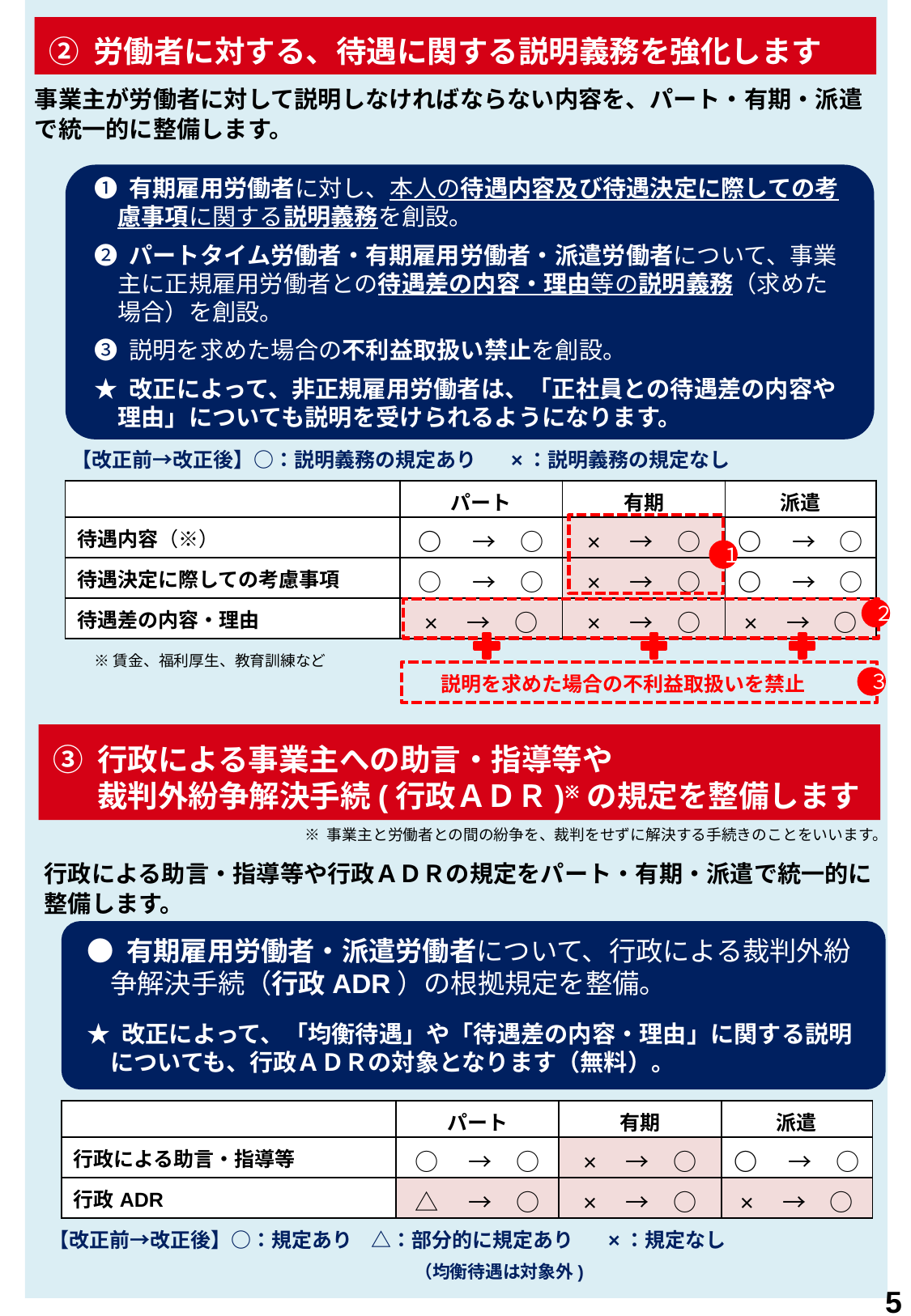

② 労働者に対する、待遇に関する説明義務を強化します

事業主が労働者に対して説明しなければならない内容を、パート・有期・派遣で統一的に整備します。
➊ 有期雇用労働者に対し、本人の待遇内容及び待遇決定に際しての考慮事項に関する説明義務を創設。
➋ パートタイム労働者・有期雇用労働者・派遣労働者について、事業主に正規雇用労働者との待遇差の内容・理由等の説明義務（求めた場合）を創設。
➌ 説明を求めた場合の不利益取扱い禁止を創設。
★ 改正によって、非正規雇用労働者は、「正社員との待遇差の内容や理由」についても説明を受けられるようになります。
　【改正前→改正後】○：説明義務の規定あり 　 ×：説明義務の規定なし
|  | パート | 有期 | 派遣 |
| --- | --- | --- | --- |
| 待遇内容（※） | ○　→　○ | ×　→　○ | ○　→　○ |
| 待遇決定に際しての考慮事項 | ○　→　○ | ×　→　○ | ○　→　○ |
| 待遇差の内容・理由 | ×　→　○ | ×　→　○ | ×　→　○ |

１
２

※賃金、福利厚生、教育訓練など

　説明を求めた場合の不利益取扱いを禁止
３
③ 行政による事業主への助言・指導等や
 　裁判外紛争解決手続(行政ＡＤＲ)※の規定を整備します
※ 事業主と労働者との間の紛争を、裁判をせずに解決する手続きのことをいいます。
行政による助言・指導等や行政ＡＤＲの規定をパート・有期・派遣で統一的に
整備します。
● 有期雇用労働者・派遣労働者について、行政による裁判外紛争解決手続（行政ADR）の根拠規定を整備。
★ 改正によって、「均衡待遇」や「待遇差の内容・理由」に関する説明についても、行政ＡＤＲの対象となります（無料）。
|  | パート | 有期 | 派遣 |
| --- | --- | --- | --- |
| 行政による助言・指導等 | ○　→　○ | ×　→　○ | ○　→　○ |
| 行政ADR | △　→　○ | ×　→　○ | ×　→　○ |
　【改正前→改正後】○：規定あり    △：部分的に規定あり　  ×：規定なし
（均衡待遇は対象外)
5